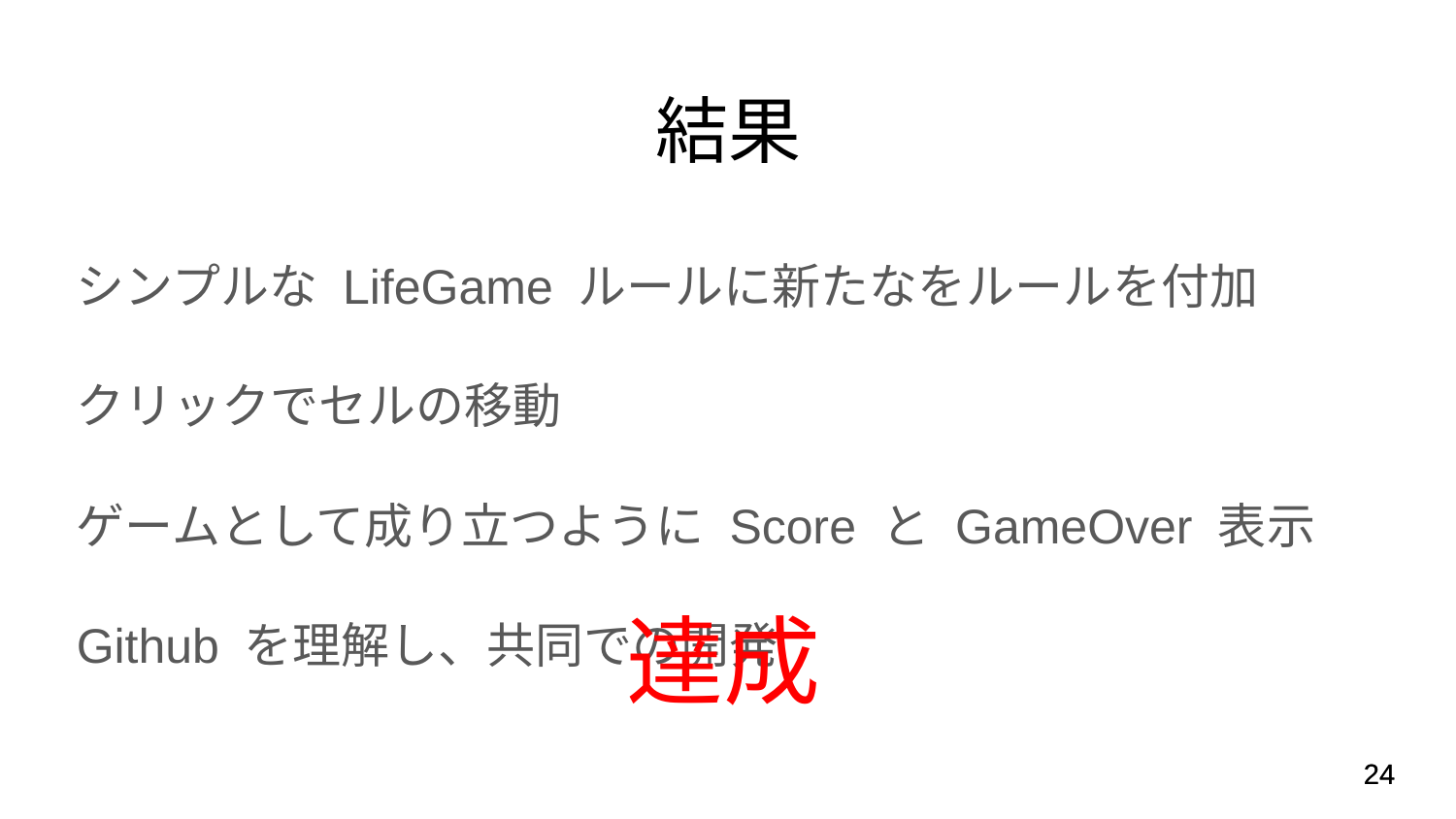

# 結果
シンプルな LifeGame ルールに新たなをルールを付加
クリックでセルの移動
ゲームとして成り立つように Score と GameOver 表示
Github を理解し、共同での開発

達成
24
24